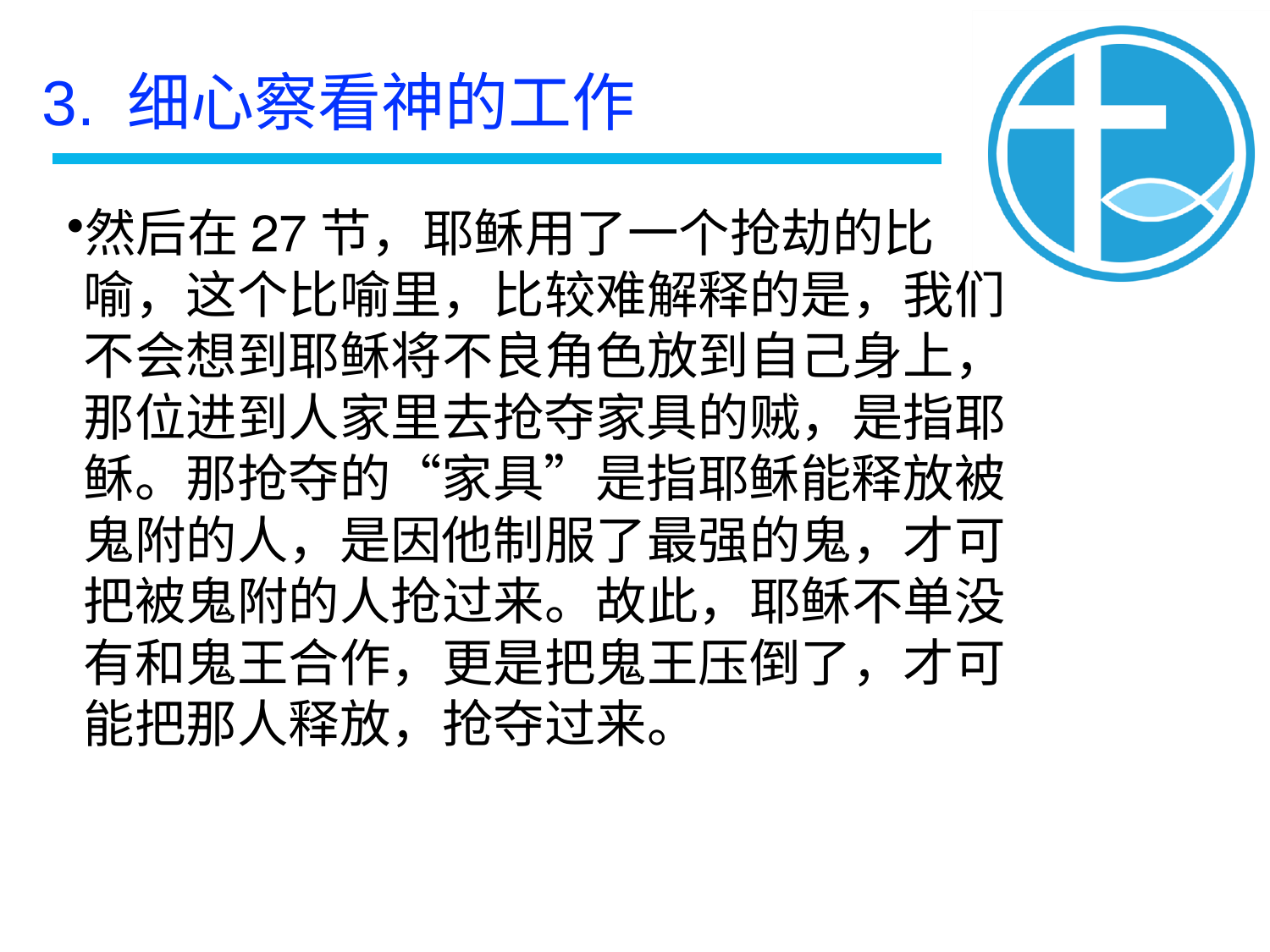

3. 细心察看神的工作
然后在27节，耶稣用了一个抢劫的比喻，这个比喻里，比较难解释的是，我们不会想到耶稣将不良角色放到自己身上，那位进到人家里去抢夺家具的贼，是指耶稣。那抢夺的“家具”是指耶稣能释放被鬼附的人，是因他制服了最强的鬼，才可把被鬼附的人抢过来。故此，耶稣不单没有和鬼王合作，更是把鬼王压倒了，才可能把那人释放，抢夺过来。